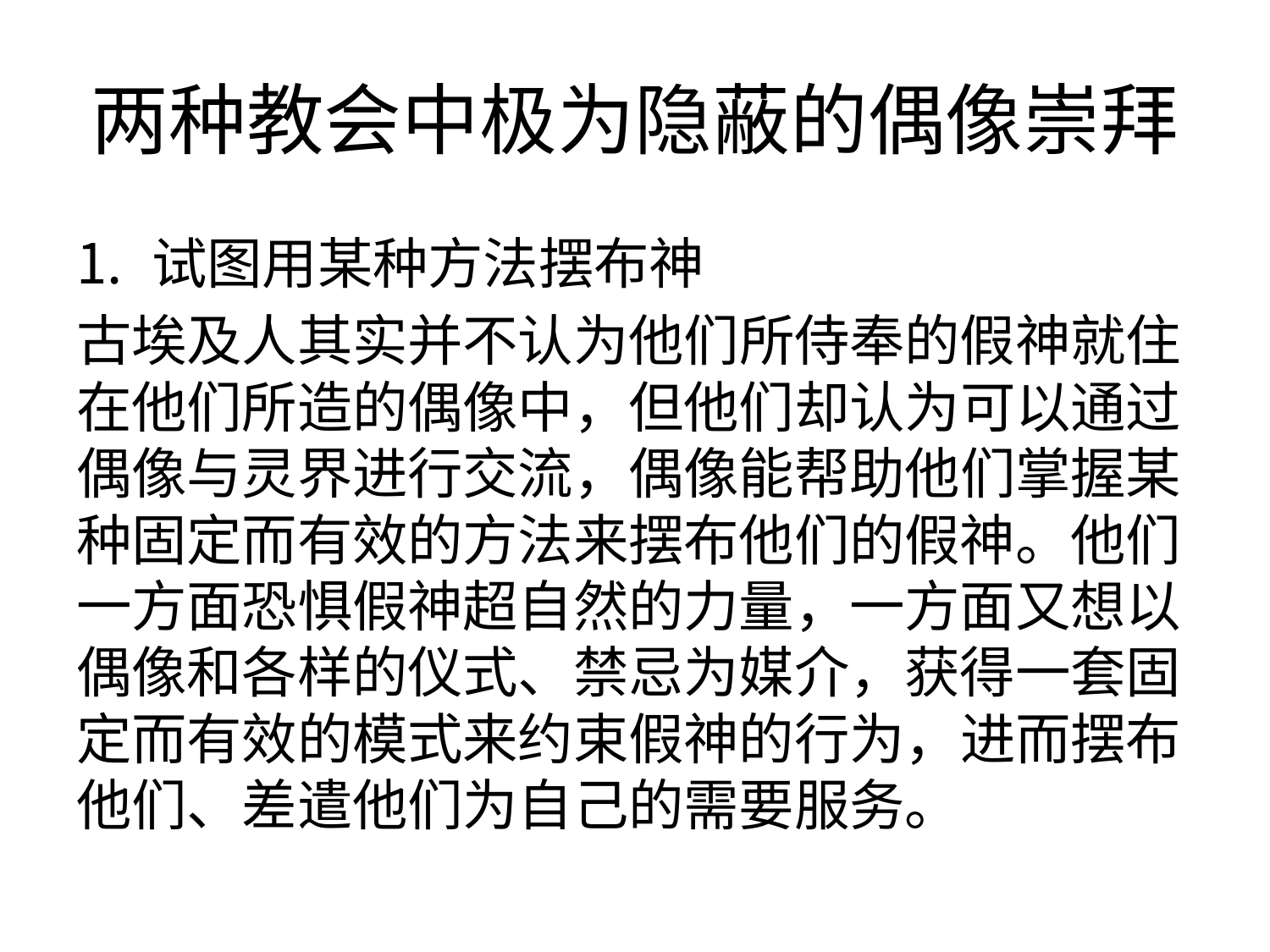

# 两种教会中极为隐蔽的偶像崇拜
试图用某种方法摆布神
古埃及人其实并不认为他们所侍奉的假神就住在他们所造的偶像中，但他们却认为可以通过偶像与灵界进行交流，偶像能帮助他们掌握某种固定而有效的方法来摆布他们的假神。他们一方面恐惧假神超自然的力量，一方面又想以偶像和各样的仪式、禁忌为媒介，获得一套固定而有效的模式来约束假神的行为，进而摆布他们、差遣他们为自己的需要服务。